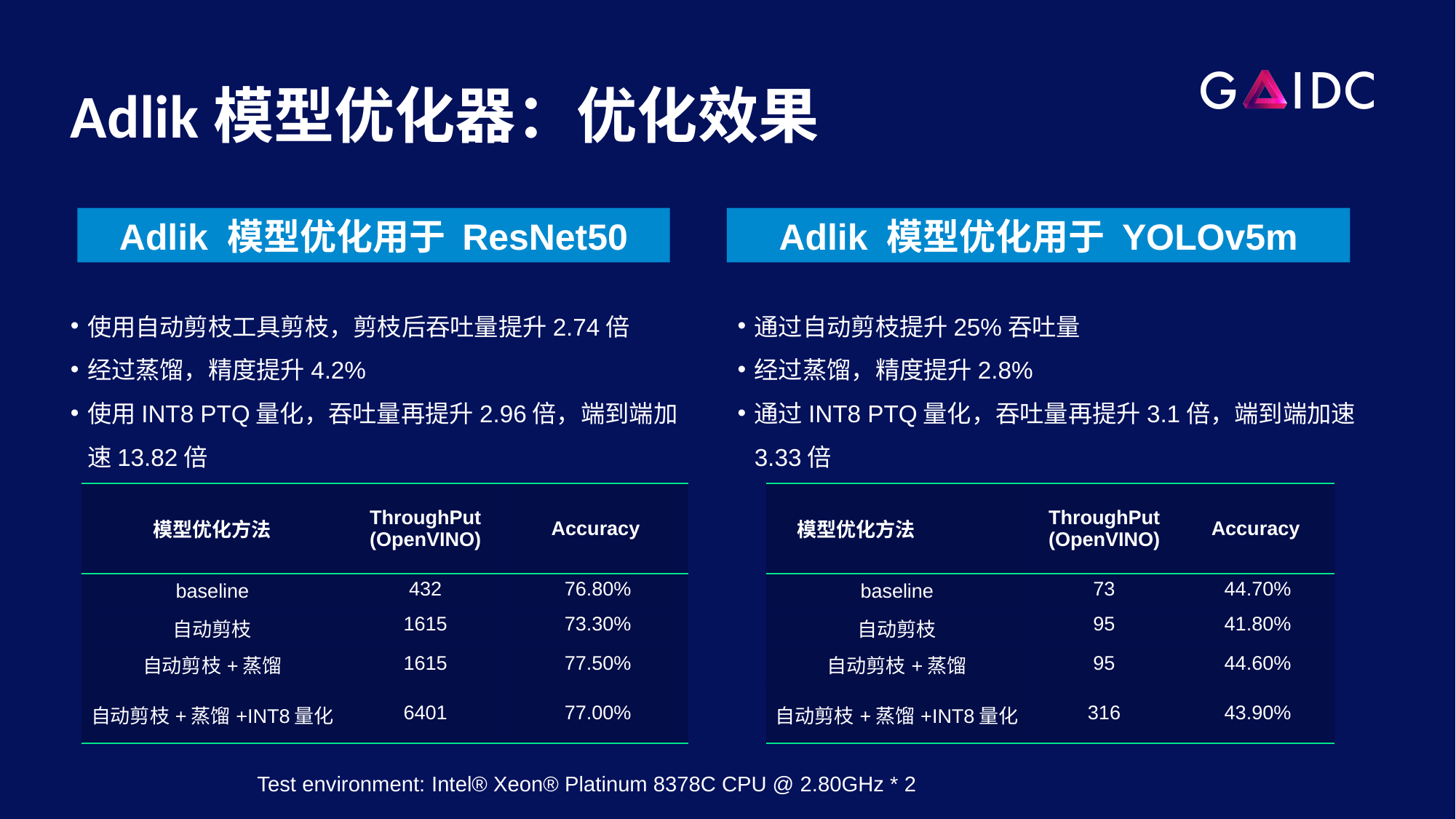

Adlik模型优化器：优化效果

Adlik 模型优化用于 ResNet50
Adlik 模型优化用于 YOLOv5m
使用自动剪枝工具剪枝，剪枝后吞吐量提升2.74倍
经过蒸馏，精度提升4.2%
使用INT8 PTQ量化，吞吐量再提升2.96倍，端到端加速13.82倍
通过自动剪枝提升25%吞吐量
经过蒸馏，精度提升2.8%
通过INT8 PTQ量化，吞吐量再提升3.1倍，端到端加速3.33倍
| 模型优化方法 | ThroughPut (OpenVINO) | Accuracy |
| --- | --- | --- |
| baseline | 432 | 76.80% |
| 自动剪枝 | 1615 | 73.30% |
| 自动剪枝+蒸馏 | 1615 | 77.50% |
| 自动剪枝+蒸馏+INT8量化 | 6401 | 77.00% |
| 模型优化方法 | ThroughPut (OpenVINO) | Accuracy |
| --- | --- | --- |
| baseline | 73 | 44.70% |
| 自动剪枝 | 95 | 41.80% |
| 自动剪枝+蒸馏 | 95 | 44.60% |
| 自动剪枝+蒸馏+INT8量化 | 316 | 43.90% |
Test environment: Intel® Xeon® Platinum 8378C CPU @ 2.80GHz * 2